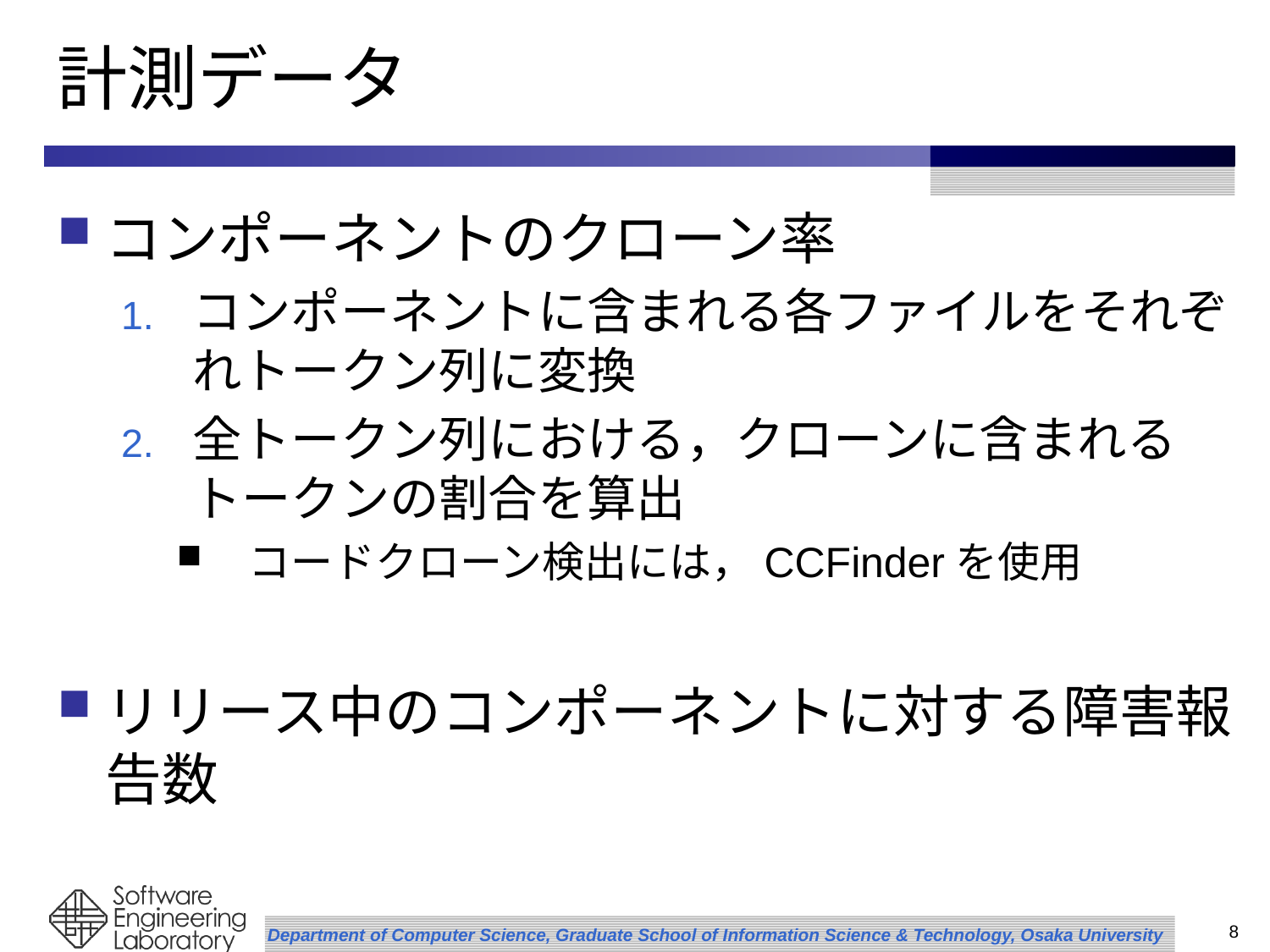

# 計測データ
コンポーネントのクローン率
コンポーネントに含まれる各ファイルをそれぞれトークン列に変換
全トークン列における，クローンに含まれるトークンの割合を算出
コードクローン検出には，CCFinderを使用

リリース中のコンポーネントに対する障害報告数
8